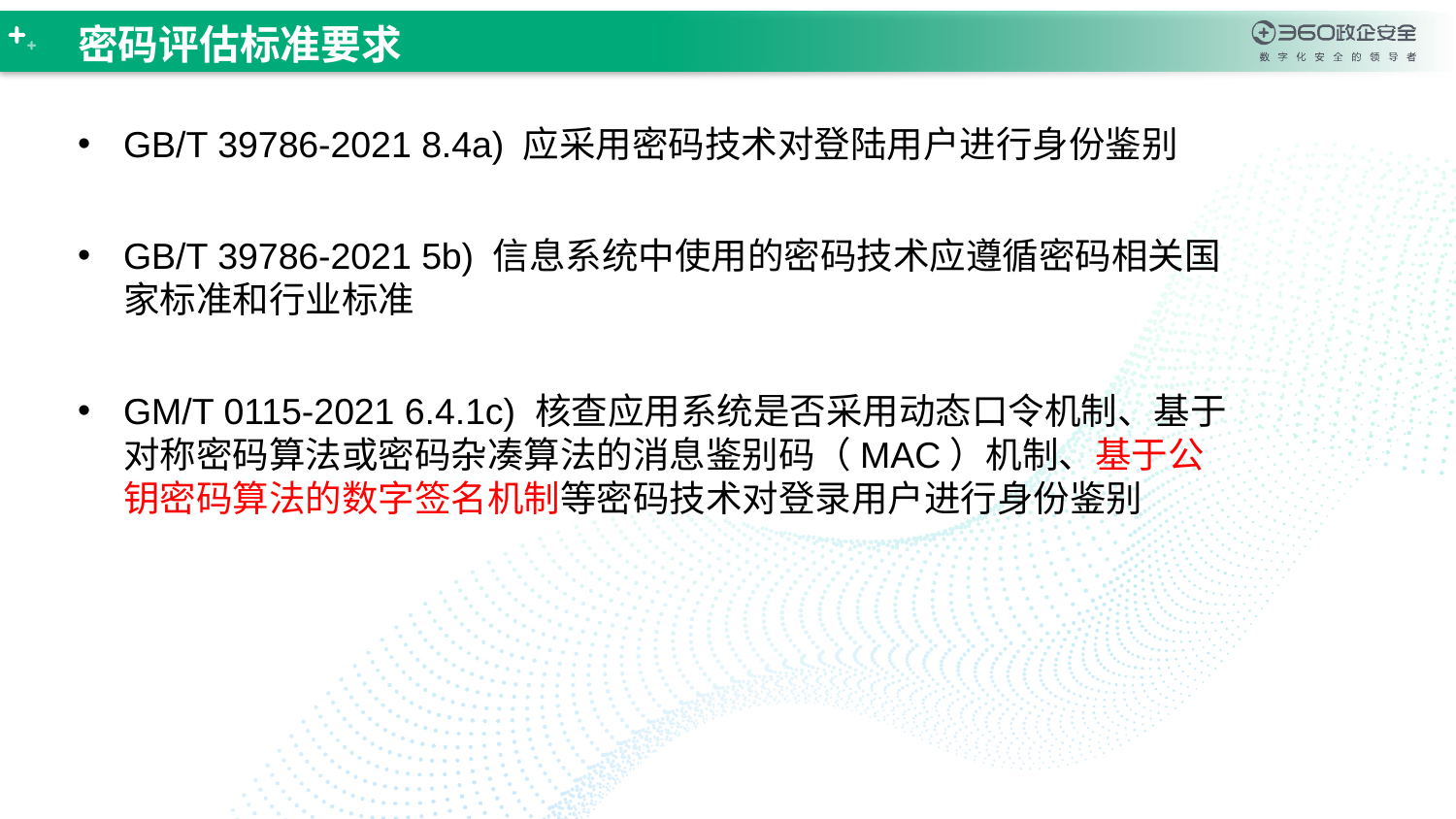

密码评估标准要求
GB/T 39786-2021 8.4a) 应采用密码技术对登陆用户进行身份鉴别
GB/T 39786-2021 5b) 信息系统中使用的密码技术应遵循密码相关国家标准和行业标准
GM/T 0115-2021 6.4.1c) 核查应用系统是否采用动态口令机制、基于对称密码算法或密码杂凑算法的消息鉴别码（MAC）机制、基于公钥密码算法的数字签名机制等密码技术对登录用户进行身份鉴别